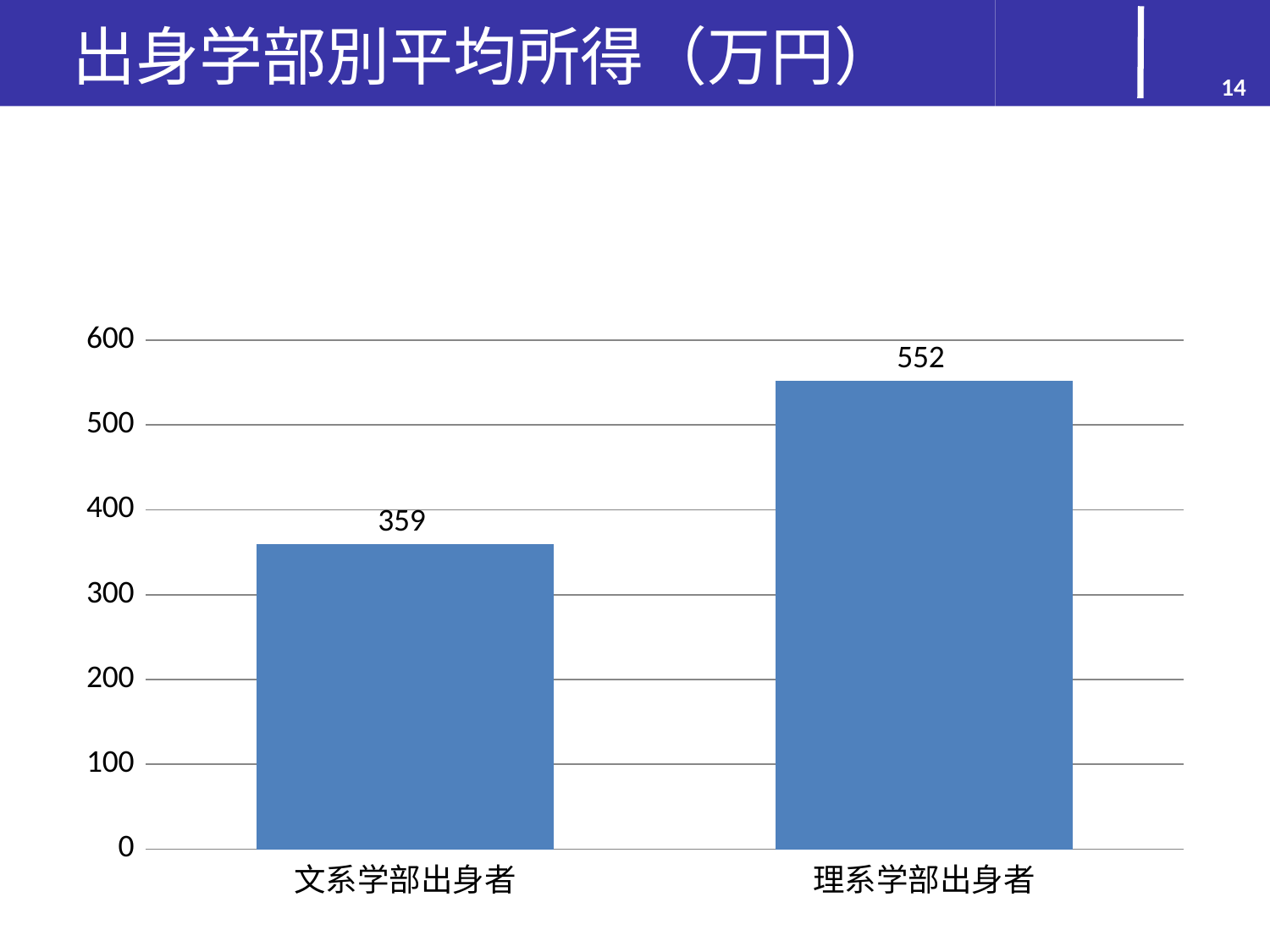

# 出身学部別平均所得（万円）
14

### Chart

| Category | 系列 1 |
|---|---|
| 文系学部出身者 | 359.35 |
| 理系学部出身者 | 552.49 |